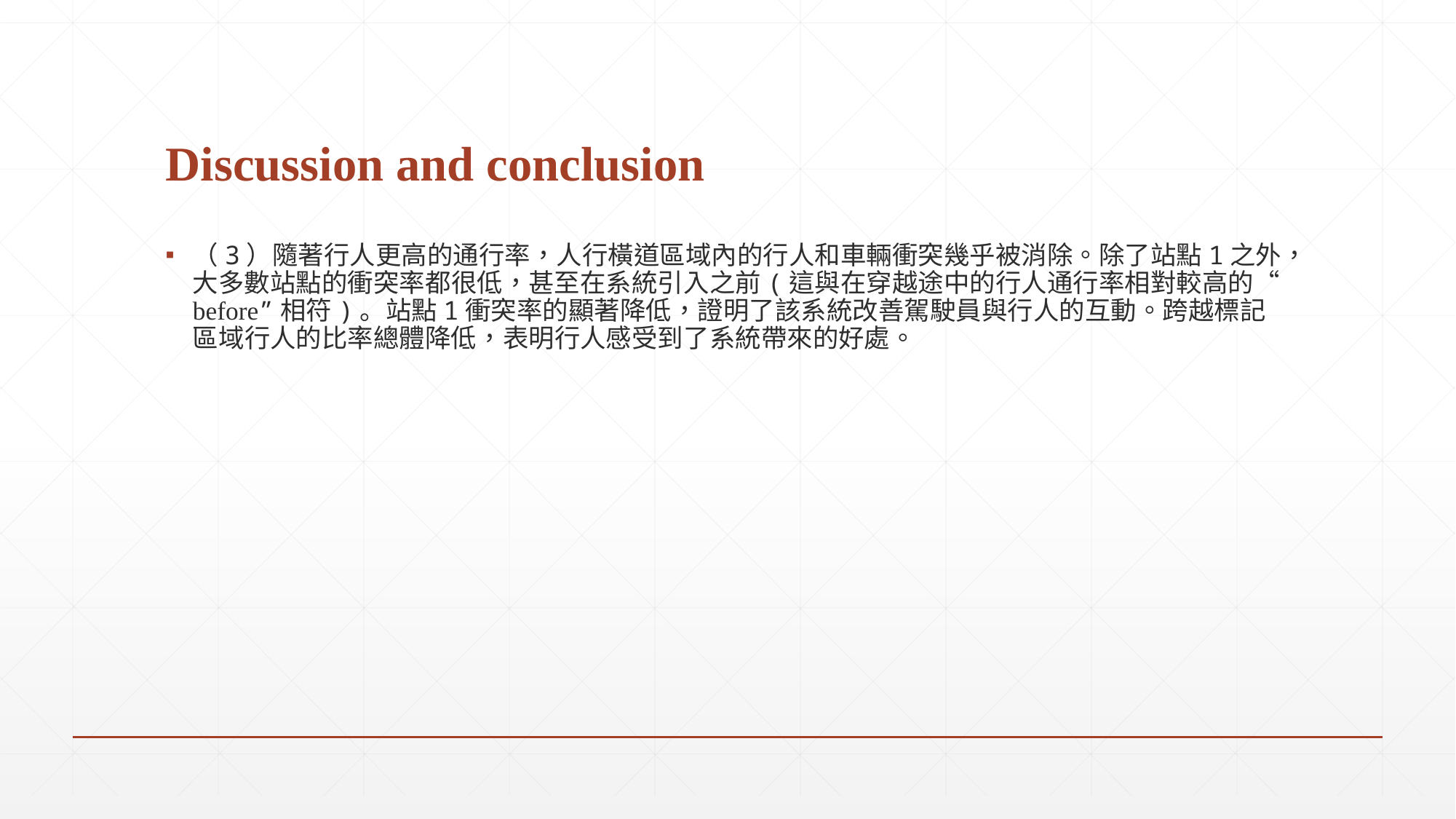

# Discussion and conclusion
（3）隨著行人更高的通行率，人行橫道區域內的行人和車輛衝突幾乎被消除。除了站點1之外，大多數站點的衝突率都很低，甚至在系統引入之前(這與在穿越途中的行人通行率相對較高的“before”相符)。站點1衝突率的顯著降低，證明了該系統改善駕駛員與行人的互動。跨越標記區域行人的比率總體降低，表明行人感受到了系統帶來的好處。